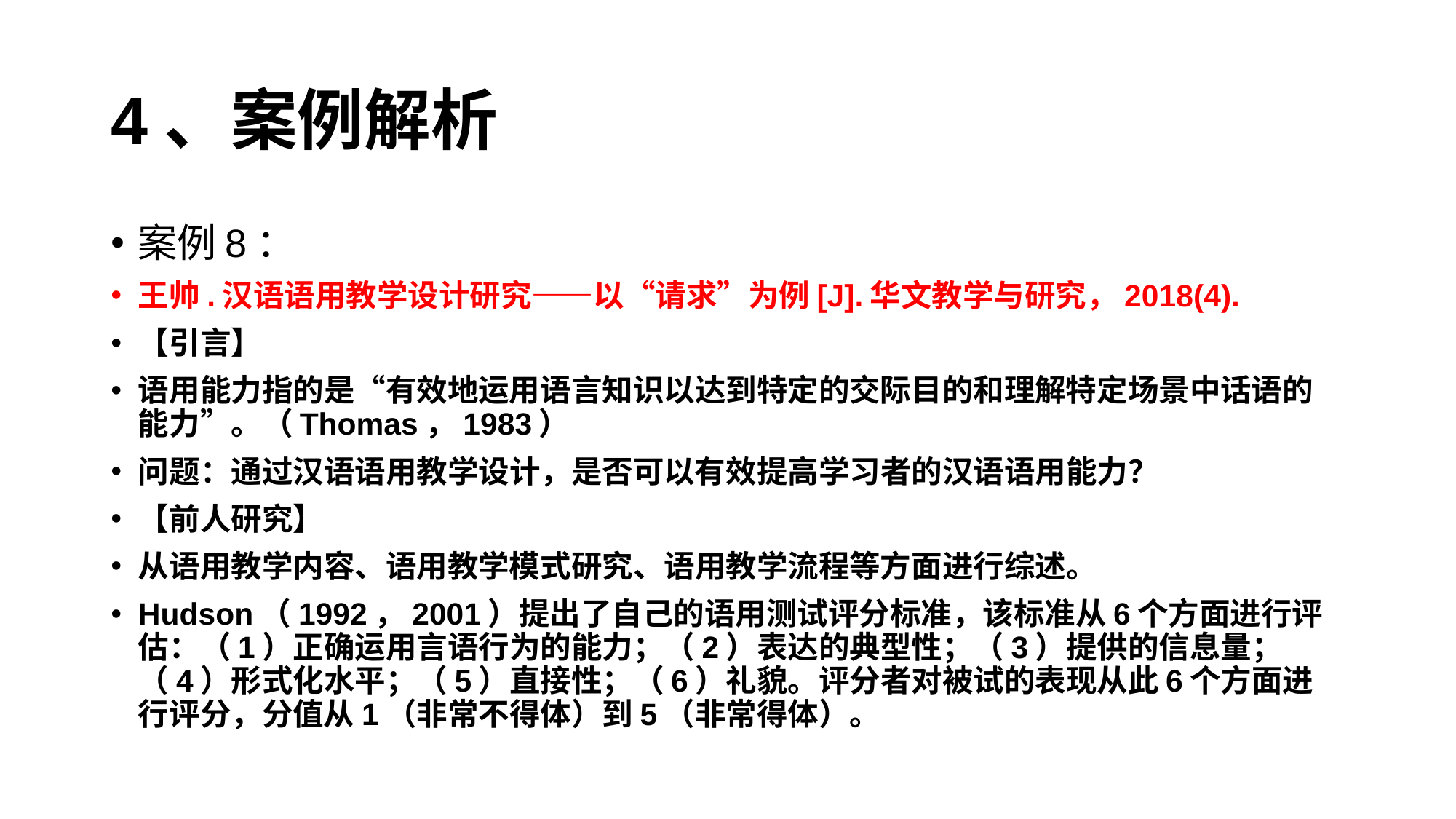

# 4、案例解析
案例8：
王帅.汉语语用教学设计研究——以“请求”为例[J].华文教学与研究，2018(4).
【引言】
语用能力指的是“有效地运用语言知识以达到特定的交际目的和理解特定场景中话语的能力”。（Thomas，1983）
问题：通过汉语语用教学设计，是否可以有效提高学习者的汉语语用能力？
【前人研究】
从语用教学内容、语用教学模式研究、语用教学流程等方面进行综述。
Hudson（1992，2001）提出了自己的语用测试评分标准，该标准从6个方面进行评估：（1）正确运用言语行为的能力；（2）表达的典型性；（3）提供的信息量；（4）形式化水平；（5）直接性；（6）礼貌。评分者对被试的表现从此6个方面进行评分，分值从1（非常不得体）到5（非常得体）。